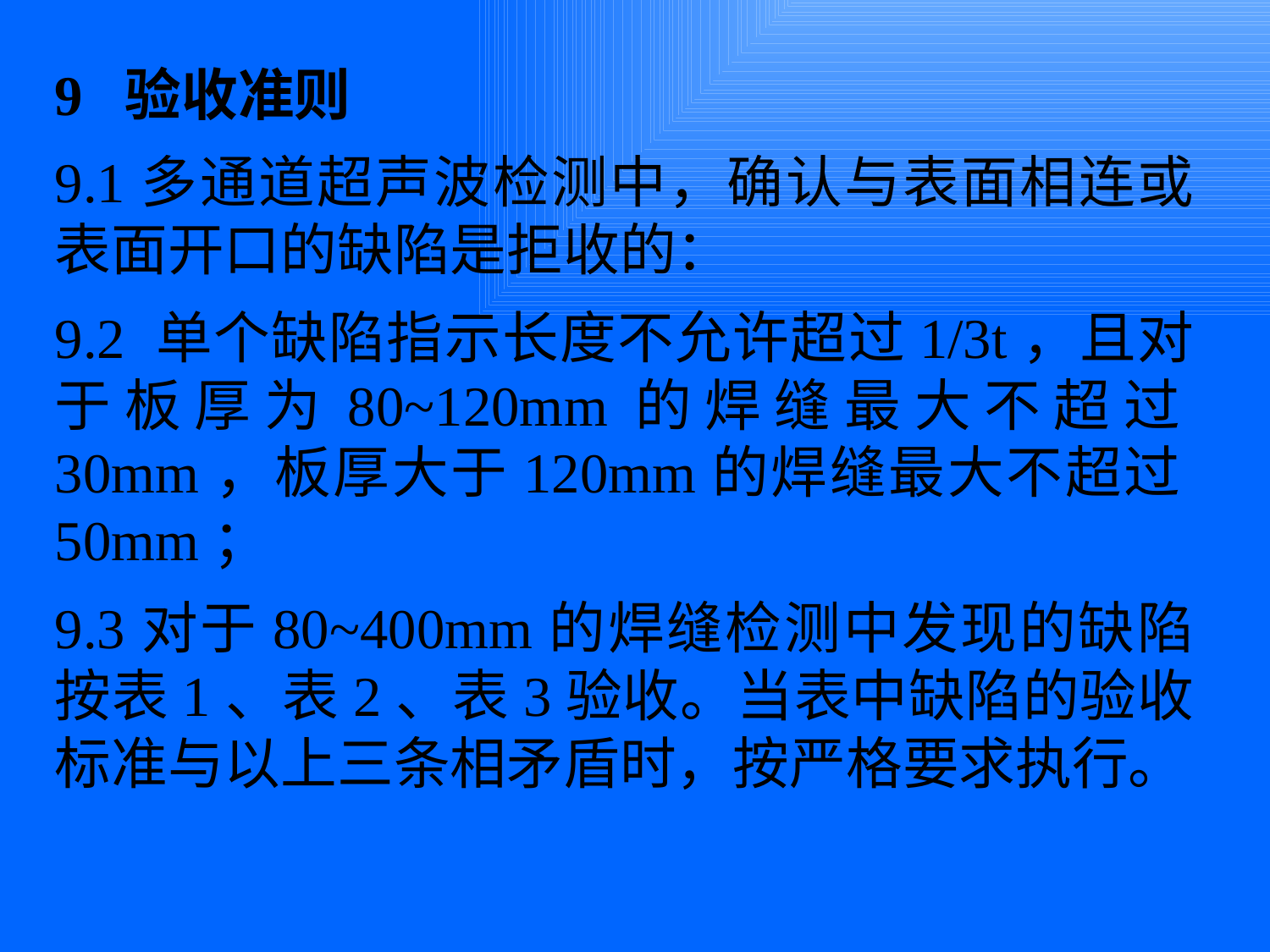

9  验收准则
9.1多通道超声波检测中，确认与表面相连或表面开口的缺陷是拒收的：
9.2 单个缺陷指示长度不允许超过1/3t，且对于板厚为80~120mm的焊缝最大不超过30mm，板厚大于120mm的焊缝最大不超过50mm；
9.3对于80~400mm的焊缝检测中发现的缺陷按表1、表2、表3验收。当表中缺陷的验收标准与以上三条相矛盾时，按严格要求执行。